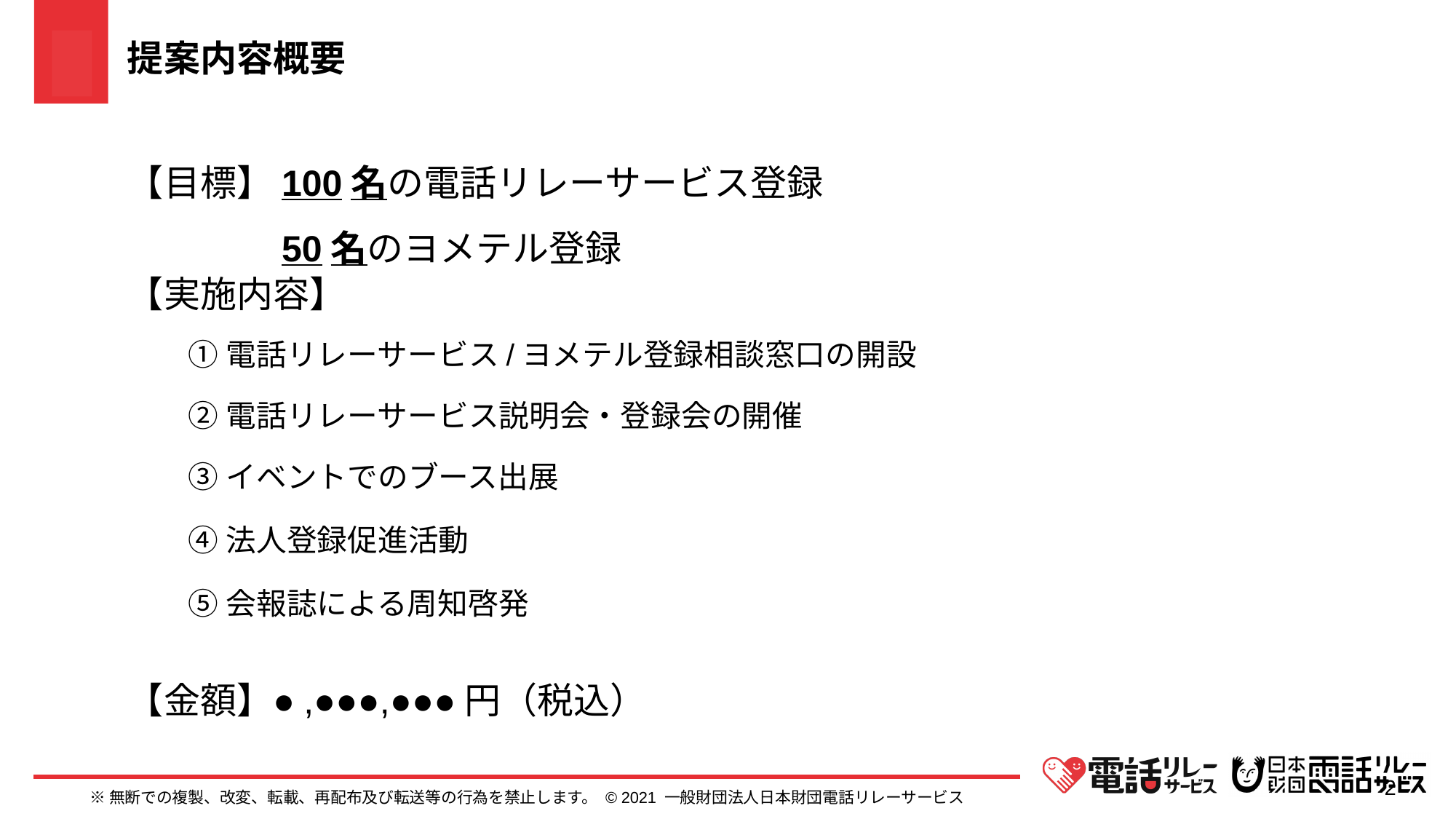

提案内容概要

【目標】100名の電話リレーサービス登録
　　　　50名のヨメテル登録

【実施内容】
①電話リレーサービス/ヨメテル登録相談窓口の開設
②電話リレーサービス説明会・登録会の開催
③イベントでのブース出展
④法人登録促進活動

⑤会報誌による周知啓発

【金額】●,●●●,●●●円（税込）
2